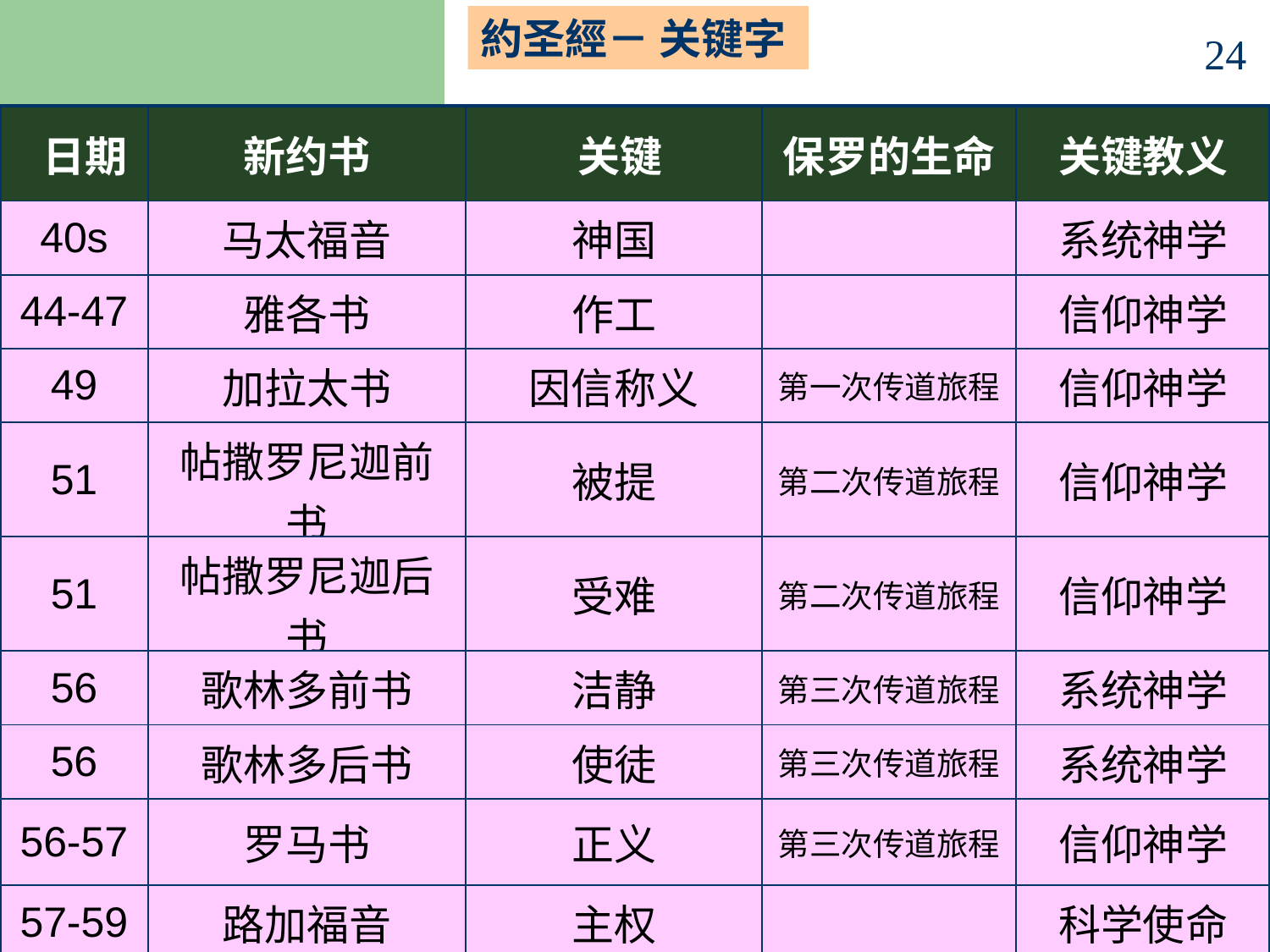

約圣經－ 关键字
24
| 日期 | 新约书 | 关键 | 保罗的生命 | 关键教义 |
| --- | --- | --- | --- | --- |
| 40s | 马太福音 | 神国 |  | 系统神学 |
| 44-47 | 雅各书 | 作工 |  | 信仰神学 |
| 49 | 加拉太书 | 因信称义 | 第一次传道旅程 | 信仰神学 |
| 51 | 帖撒罗尼迦前书 | 被提 | 第二次传道旅程 | 信仰神学 |
| 51 | 帖撒罗尼迦后书 | 受难 | 第二次传道旅程 | 信仰神学 |
| 56 | 歌林多前书 | 洁静 | 第三次传道旅程 | 系统神学 |
| 56 | 歌林多后书 | 使徒 | 第三次传道旅程 | 系统神学 |
| 56-57 | 罗马书 | 正义 | 第三次传道旅程 | 信仰神学 |
| 57-59 | 路加福音 | 主权 |  | 科学使命 |